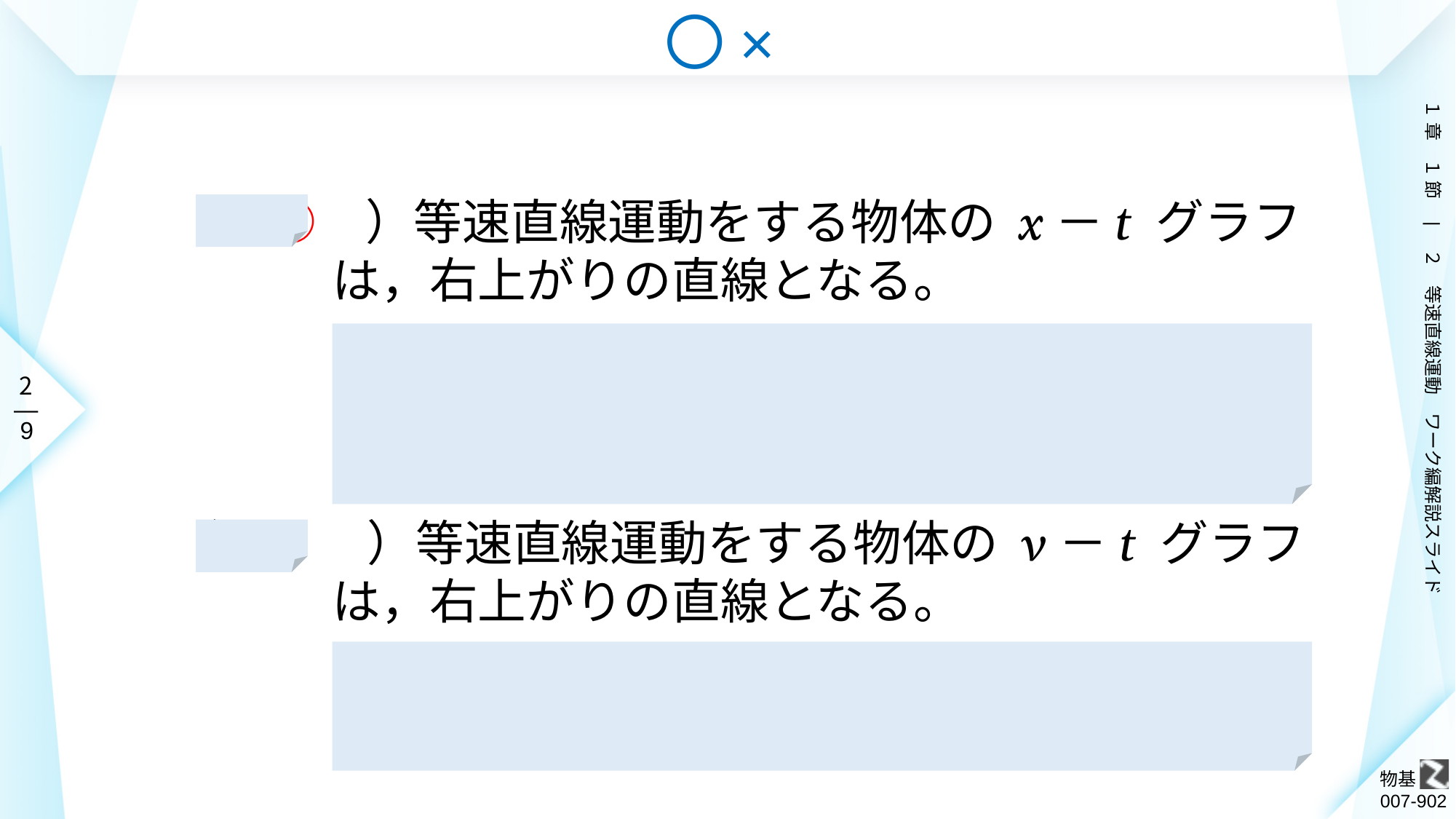

# 〇×
（　○　）等速直線運動をする物体の x－t グラフは，右上がりの直線となる。
等速であるので，単位時間あたりに進む距離は等しい。よって， x－t グラフは，右上がりの直線となる。
（　×　）等速直線運動をする物体の v－t グラフは，右上がりの直線となる。
速さが一定であるので，縦軸の値が一定，つまり t 軸に平行な直線となる。